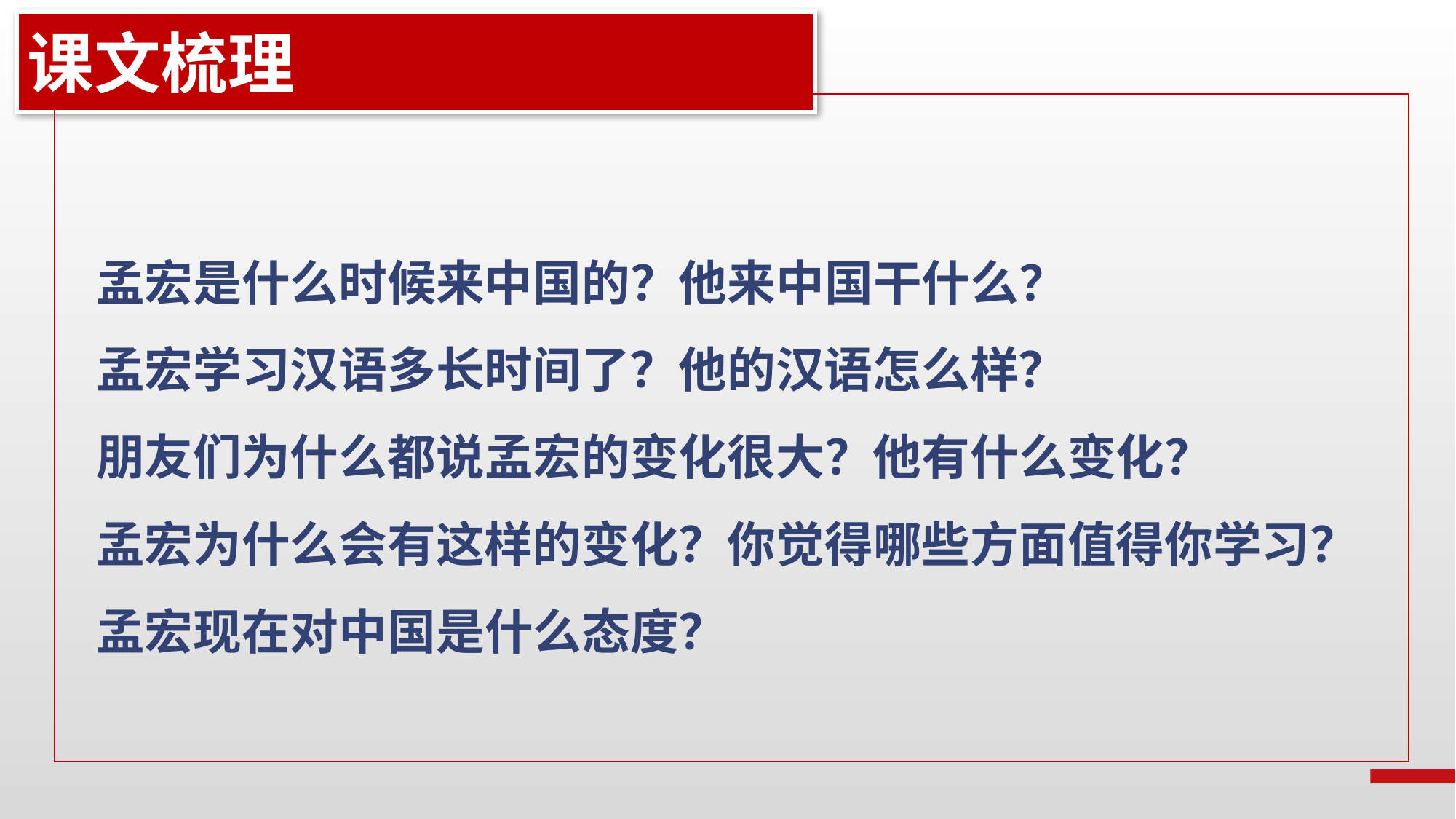

课文梳理

孟宏是什么时候来中国的？他来中国干什么？
孟宏学习汉语多长时间了？他的汉语怎么样？
朋友们为什么都说孟宏的变化很大？他有什么变化？
孟宏为什么会有这样的变化？你觉得哪些方面值得你学习？
孟宏现在对中国是什么态度？